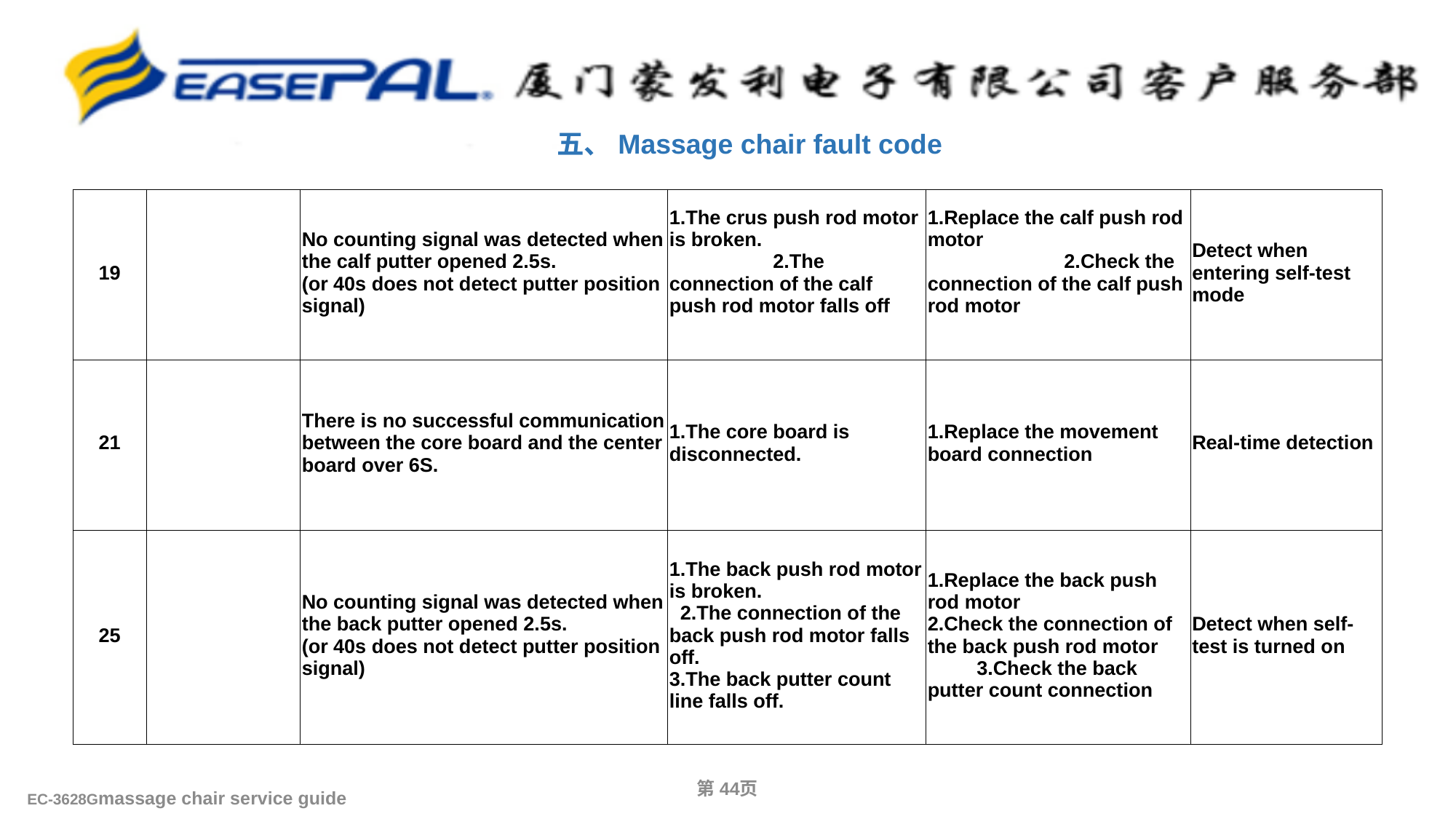

五、Massage chair fault code
| 19 |  | No counting signal was detected when the calf putter opened 2.5s. (or 40s does not detect putter position signal) | 1.The crus push rod motor is broken. 2.The connection of the calf push rod motor falls off | 1.Replace the calf push rod motor 2.Check the connection of the calf push rod motor | Detect when entering self-test mode |
| --- | --- | --- | --- | --- | --- |
| 21 |  | There is no successful communication between the core board and the center board over 6S. | 1.The core board is disconnected. | 1.Replace the movement board connection | Real-time detection |
| 25 |  | No counting signal was detected when the back putter opened 2.5s. (or 40s does not detect putter position signal) | 1.The back push rod motor is broken. 2.The connection of the back push rod motor falls off. 3.The back putter count line falls off. | 1.Replace the back push rod motor 2.Check the connection of the back push rod motor 3.Check the back putter count connection | Detect when self-test is turned on |
第44页
EC-3628Gmassage chair service guide